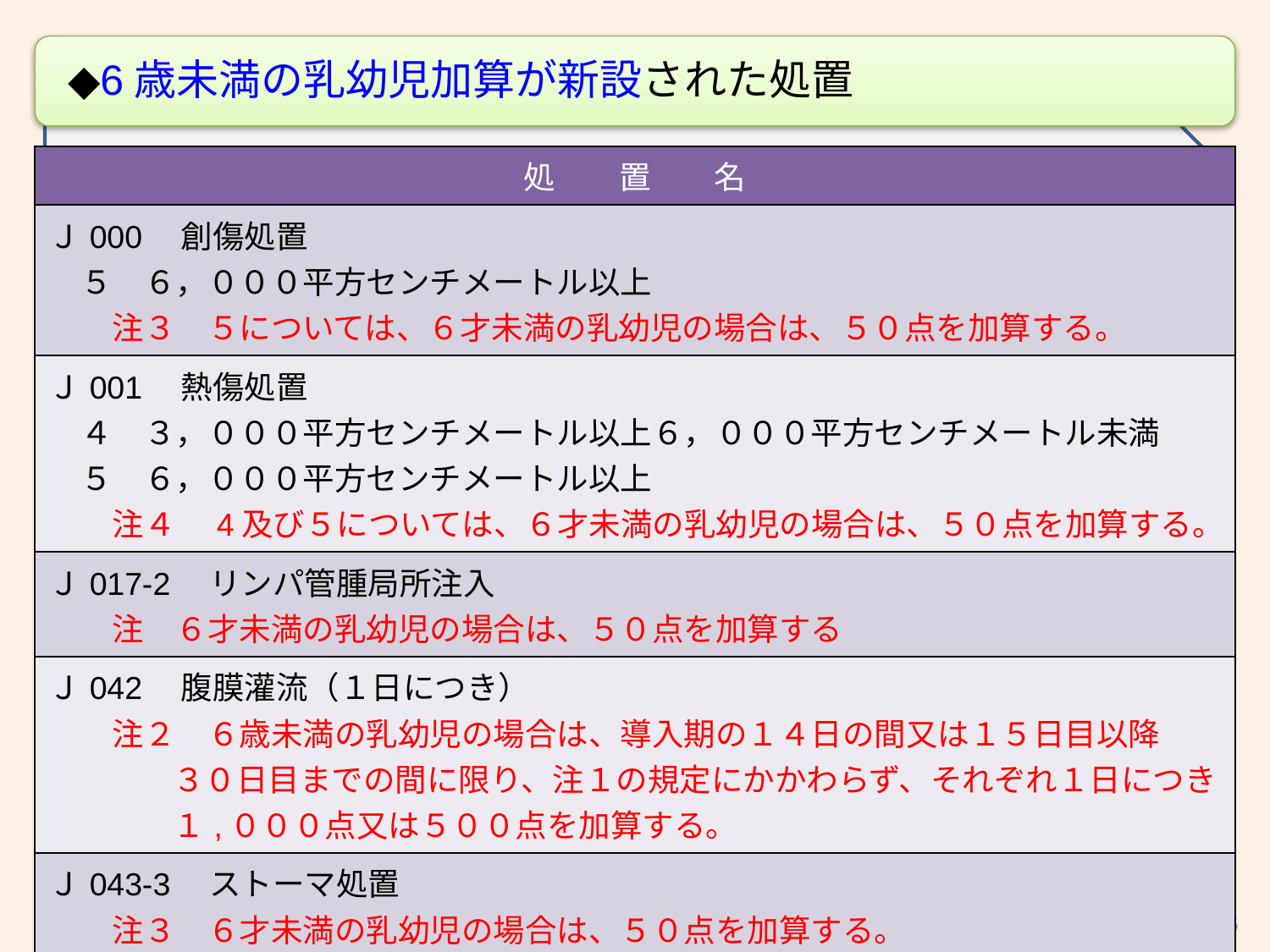

◆6歳未満の乳幼児加算が新設された処置

| 処　　置　　名 |
| --- |
| Ｊ000　創傷処置 　５　６，０００平方センチメートル以上 　　注３　５については、６才未満の乳幼児の場合は、５０点を加算する。 |
| Ｊ001　熱傷処置 　４　３，０００平方センチメートル以上６，０００平方センチメートル未満 　５　６，０００平方センチメートル以上　 　　注４　4及び５については、６才未満の乳幼児の場合は、５０点を加算する。 |
| Ｊ017-2　リンパ管腫局所注入 　　注　６才未満の乳幼児の場合は、５０点を加算する |
| Ｊ042　腹膜灌流（１日につき） 　　注２　６歳未満の乳幼児の場合は、導入期の１４日の間又は１５日目以降 ３０日目までの間に限り、注１の規定にかかわらず、それぞれ１日につき１,０００点又は５００点を加算する。 |
| Ｊ043-3　ストーマ処置 　　注３　６才未満の乳幼児の場合は、５０点を加算する。 |
| Ｊ044　救命のための気管内挿管 　　注　６才未満の乳幼児の場合は、５０点を加算する。 |
216